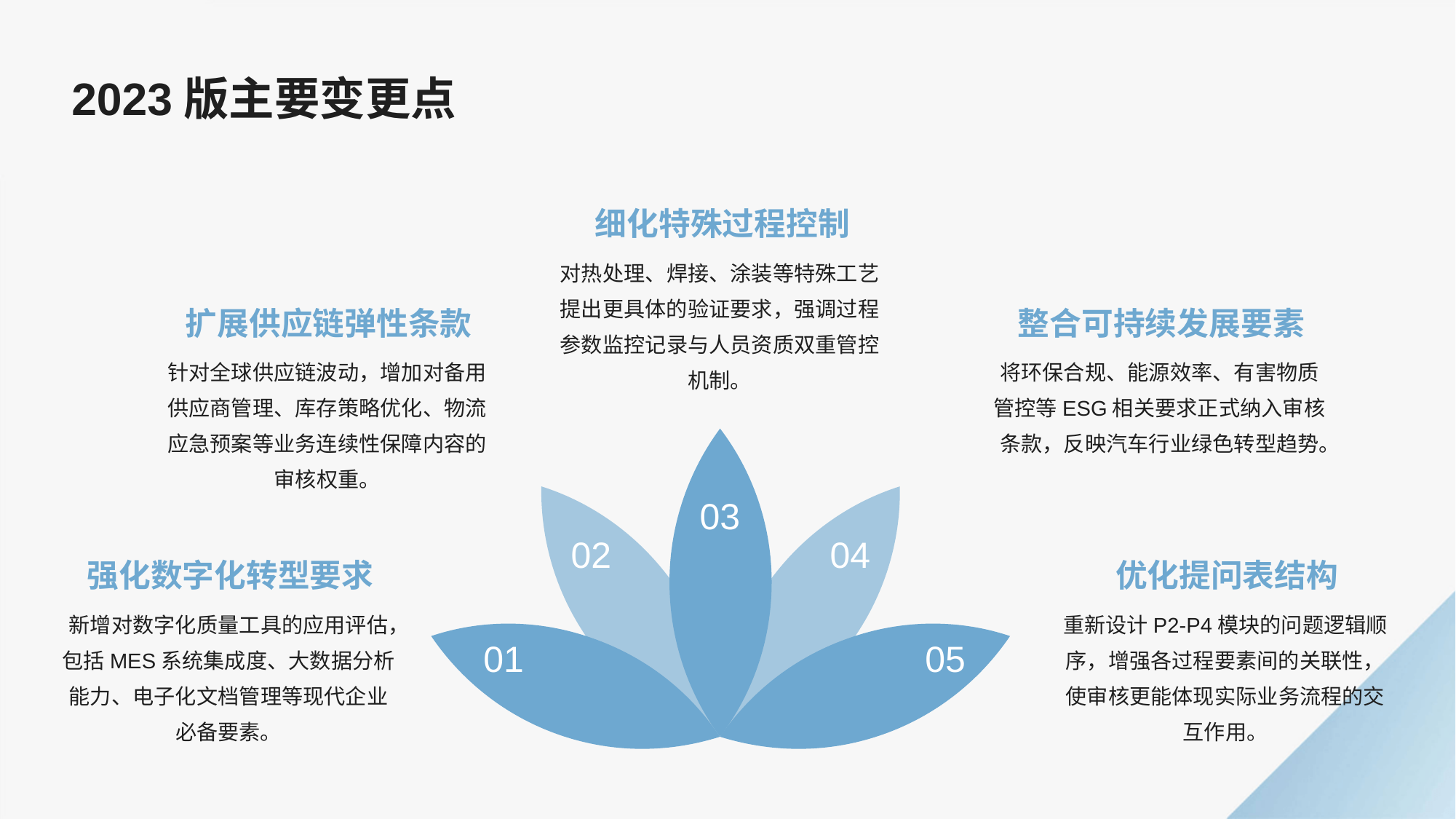

2023版主要变更点
细化特殊过程控制
对热处理、焊接、涂装等特殊工艺提出更具体的验证要求，强调过程参数监控记录与人员资质双重管控机制。
扩展供应链弹性条款
整合可持续发展要素
针对全球供应链波动，增加对备用供应商管理、库存策略优化、物流应急预案等业务连续性保障内容的审核权重。
将环保合规、能源效率、有害物质管控等ESG相关要求正式纳入审核条款，反映汽车行业绿色转型趋势。

03

02
04
强化数字化转型要求
优化提问表结构
新增对数字化质量工具的应用评估，包括MES系统集成度、大数据分析能力、电子化文档管理等现代企业必备要素。
重新设计P2-P4模块的问题逻辑顺序，增强各过程要素间的关联性，使审核更能体现实际业务流程的交互作用。

01
05